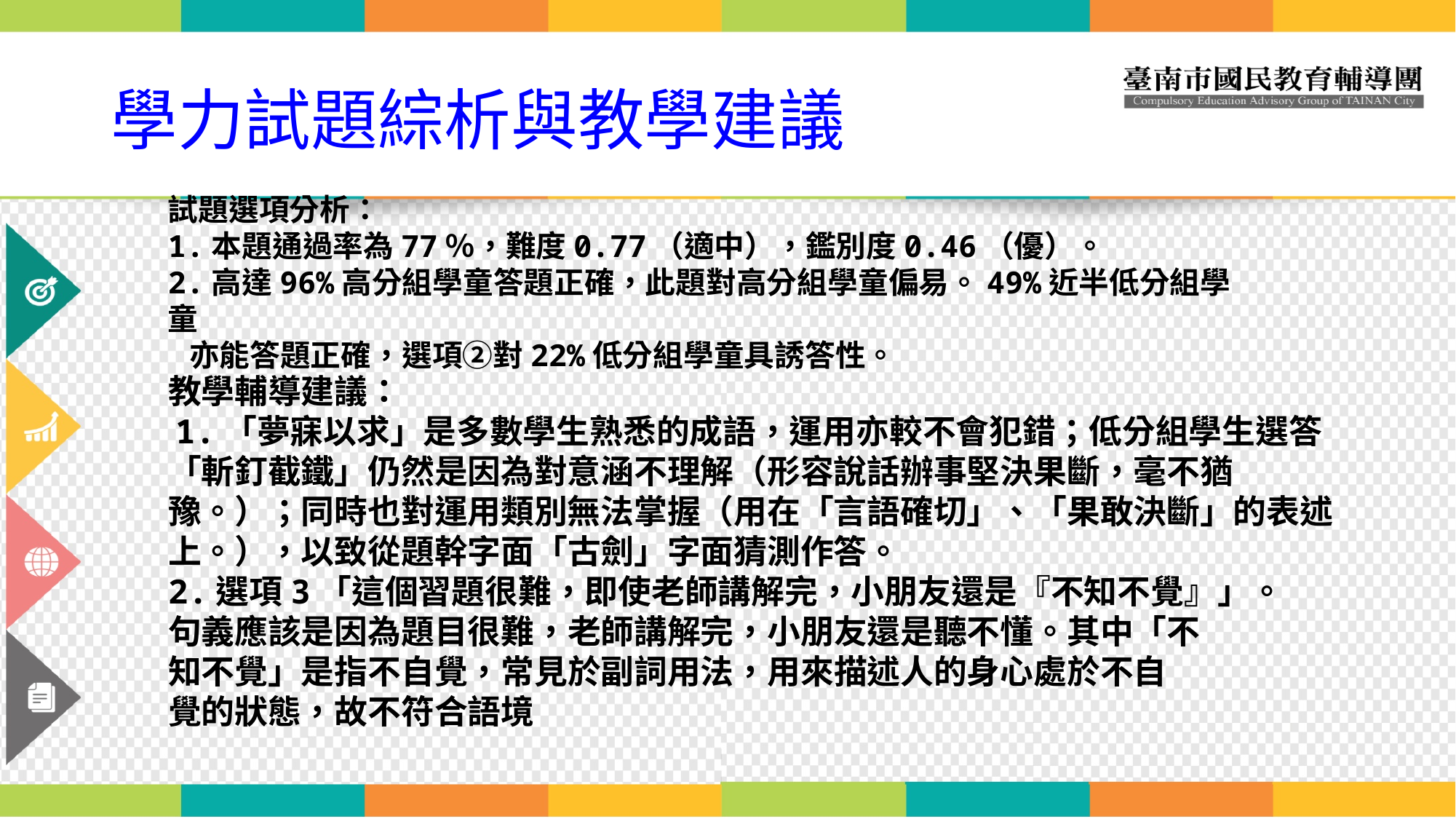

# 學力試題綜析與教學建議
試題選項分析：
1.本題通過率為77％，難度0.77（適中），鑑別度0.46（優）。
2.高達96%高分組學童答題正確，此題對高分組學童偏易。49%近半低分組學童
  亦能答題正確，選項②對22%低分組學童具誘答性。

教學輔導建議：
 1.「夢寐以求」是多數學生熟悉的成語，運用亦較不會犯錯；低分組學生選答「斬釘截鐵」仍然是因為對意涵不理解（形容說話辦事堅決果斷，毫不猶豫。）；同時也對運用類別無法掌握（用在「言語確切」、「果敢決斷」的表述上。），以致從題幹字面「古劍」字面猜測作答。
2.選項3「這個習題很難，即使老師講解完，小朋友還是『不知不覺』」。
句義應該是因為題目很難，老師講解完，小朋友還是聽不懂。其中「不
知不覺」是指不自覺，常見於副詞用法，用來描述人的身心處於不自
覺的狀態，故不符合語境